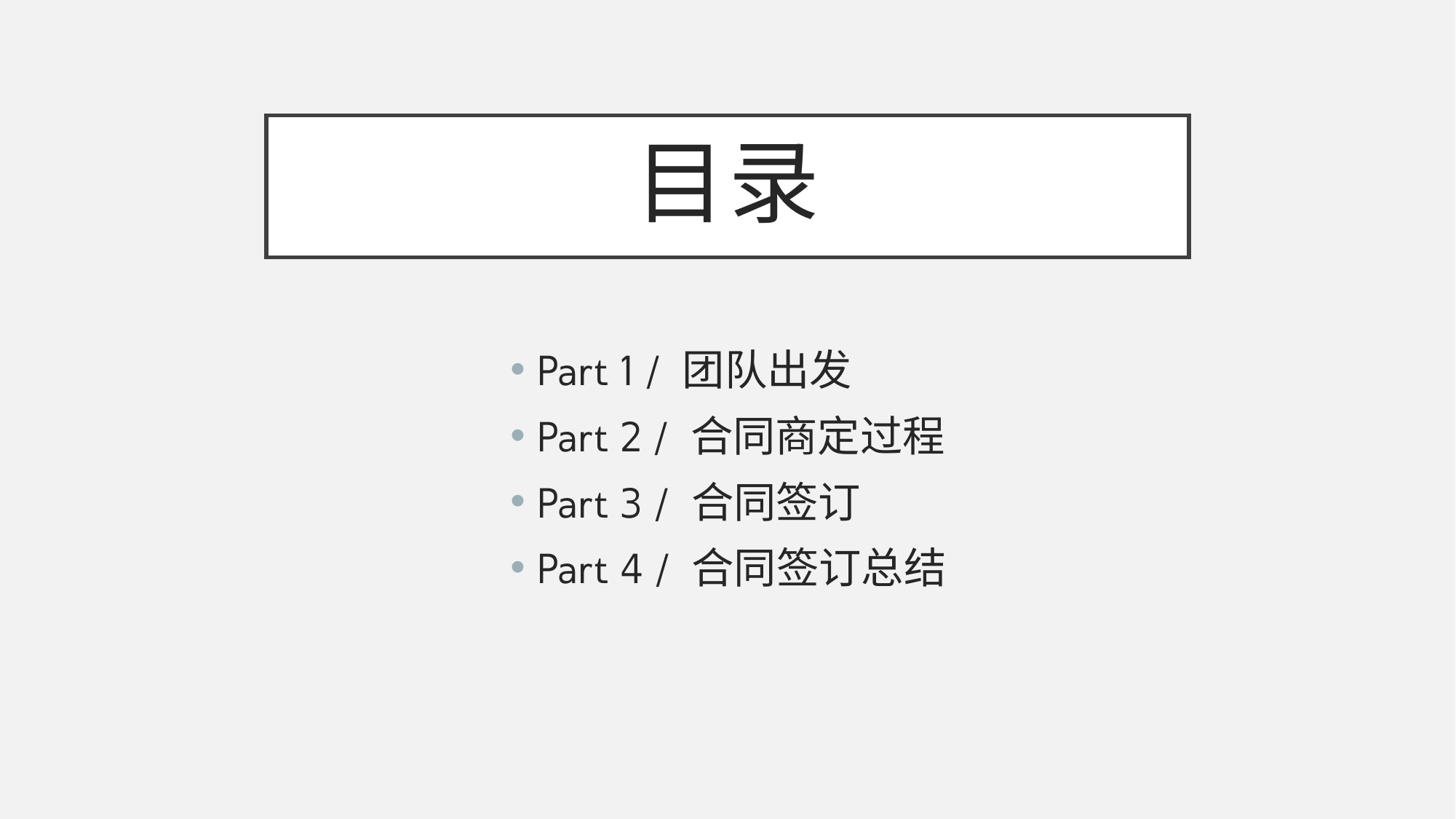

# 目录
Part 1 / 团队出发
Part 2 / 合同商定过程
Part 3 / 合同签订
Part 4 / 合同签订总结